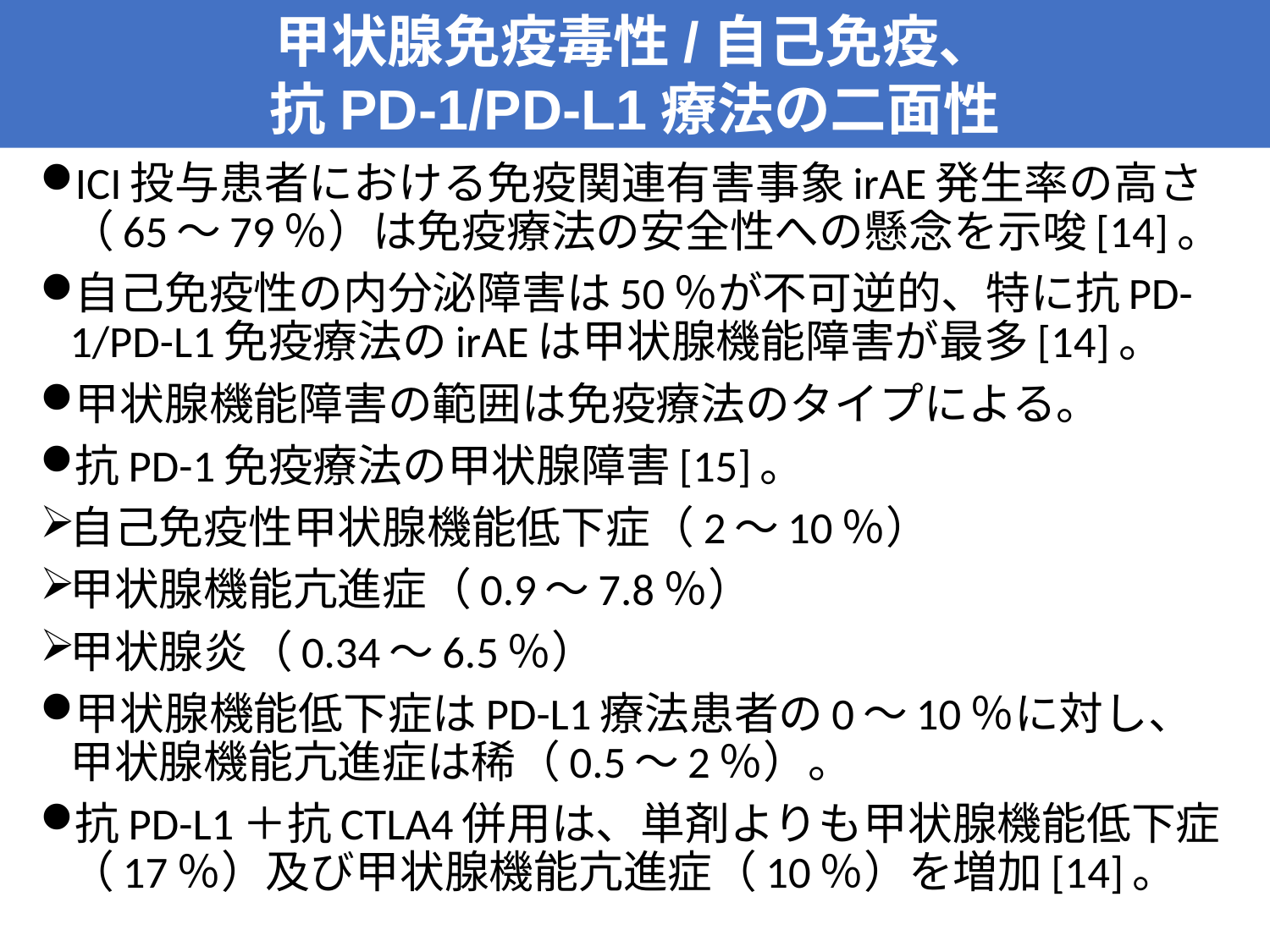

甲状腺免疫毒性/自己免疫、
抗PD-1/PD-L1療法の二面性
ICI投与患者における免疫関連有害事象irAE発生率の高さ（65～79％）は免疫療法の安全性への懸念を示唆[14]。
自己免疫性の内分泌障害は50％が不可逆的、特に抗PD-1/PD-L1免疫療法のirAEは甲状腺機能障害が最多[14]。
甲状腺機能障害の範囲は免疫療法のタイプによる。
抗PD-1免疫療法の甲状腺障害[15]。
自己免疫性甲状腺機能低下症（2～10％）
甲状腺機能亢進症（0.9～7.8％）
甲状腺炎（0.34～6.5％）
甲状腺機能低下症はPD-L1療法患者の0～10％に対し、甲状腺機能亢進症は稀（0.5～2％）。
抗PD-L1＋抗CTLA4併用は、単剤よりも甲状腺機能低下症（17％）及び甲状腺機能亢進症（10％）を増加[14]。